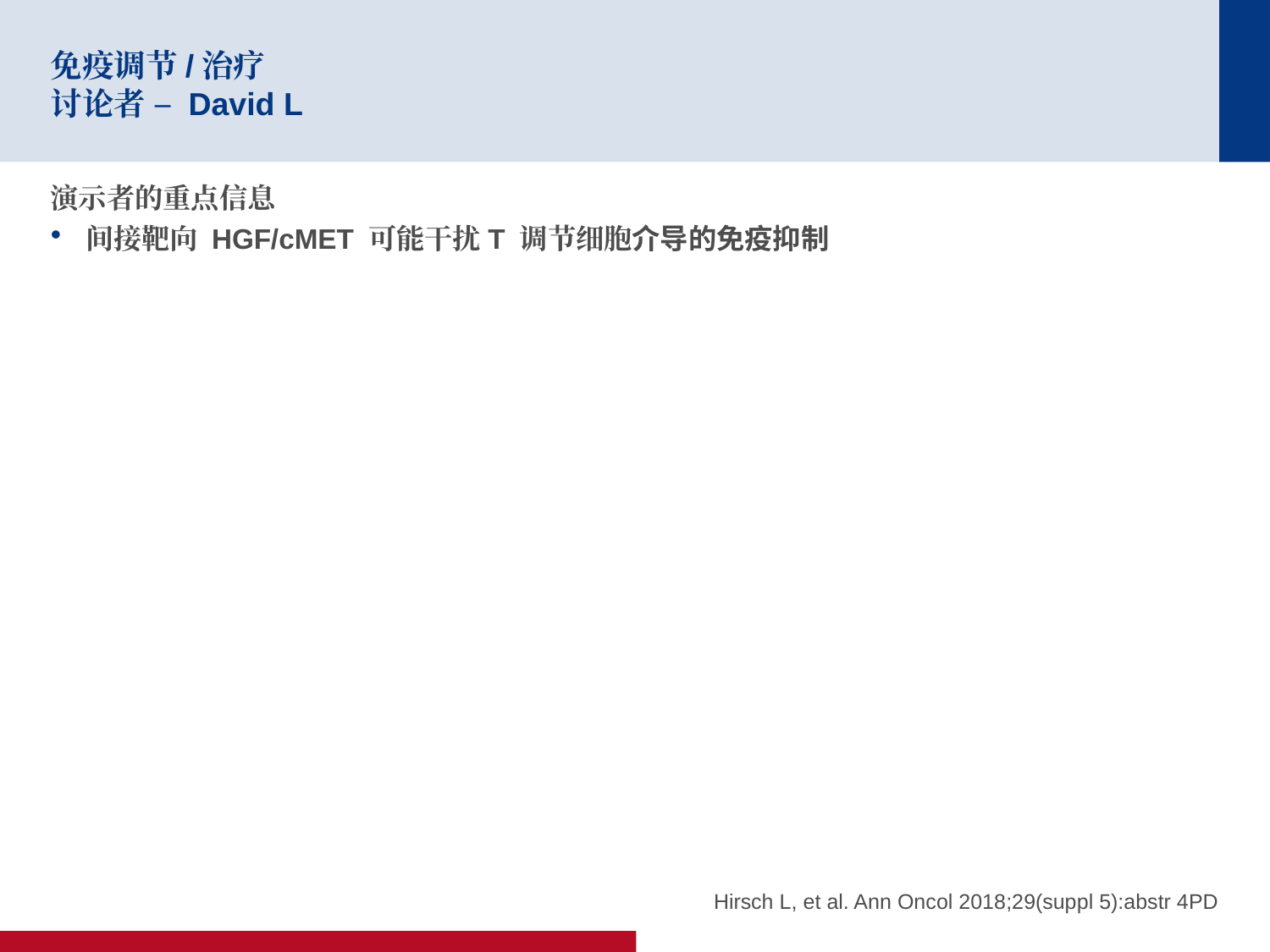

# 免疫调节/治疗 讨论者 – David L
演示者的重点信息
间接靶向 HGF/cMET 可能干扰T 调节细胞介导的免疫抑制

Hirsch L, et al. Ann Oncol 2018;29(suppl 5):abstr 4PD